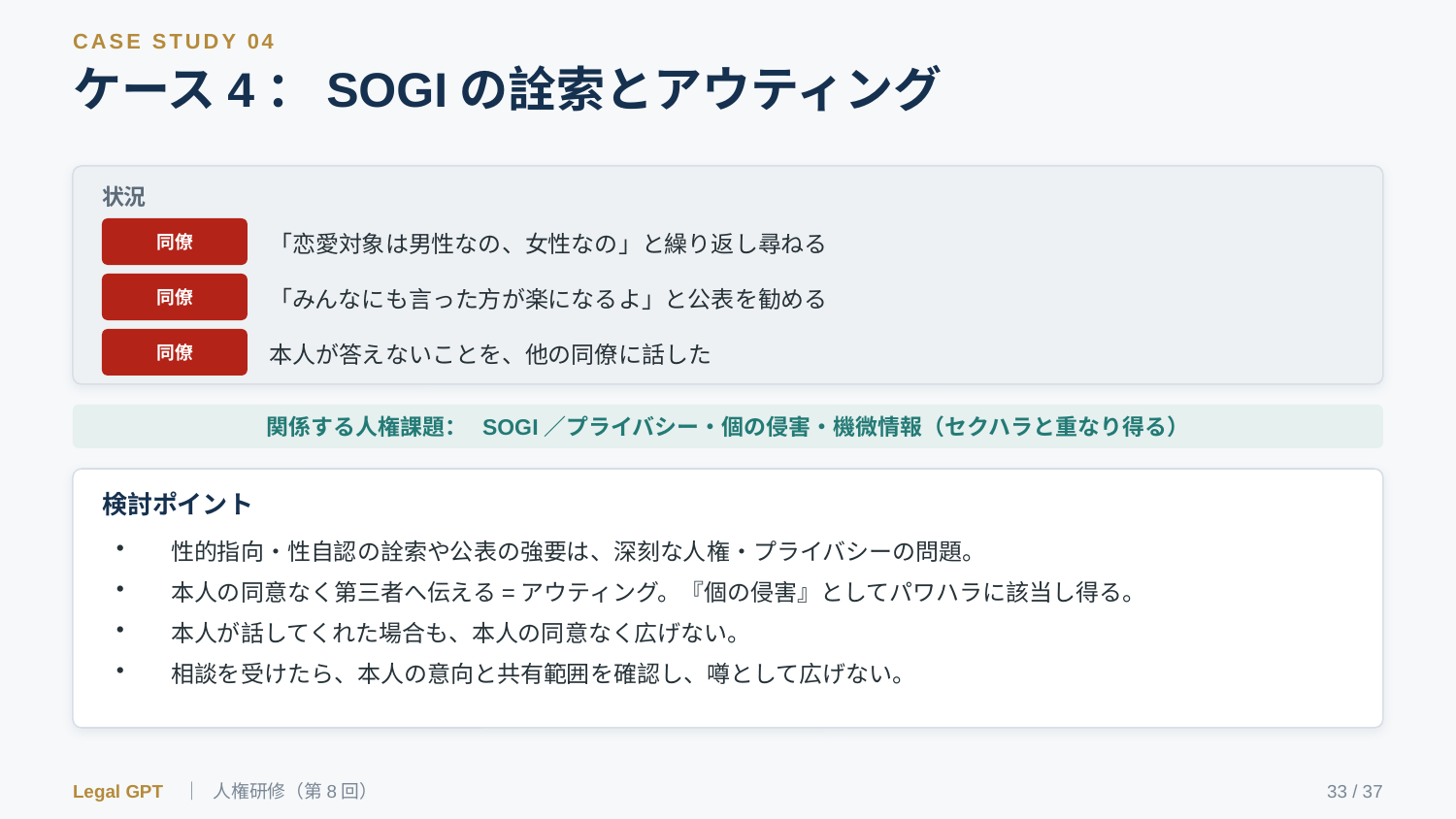

CASE STUDY 04
ケース4：SOGIの詮索とアウティング

状況
「恋愛対象は男性なの、女性なの」と繰り返し尋ねる

同僚
「みんなにも言った方が楽になるよ」と公表を勧める

同僚
本人が答えないことを、他の同僚に話した

同僚

関係する人権課題：  SOGI／プライバシー・個の侵害・機微情報（セクハラと重なり得る）

検討ポイント
性的指向・性自認の詮索や公表の強要は、深刻な人権・プライバシーの問題。
本人の同意なく第三者へ伝える=アウティング。『個の侵害』としてパワハラに該当し得る。
本人が話してくれた場合も、本人の同意なく広げない。
相談を受けたら、本人の意向と共有範囲を確認し、噂として広げない。
Legal GPT   ｜   人権研修（第8回）
33 / 37